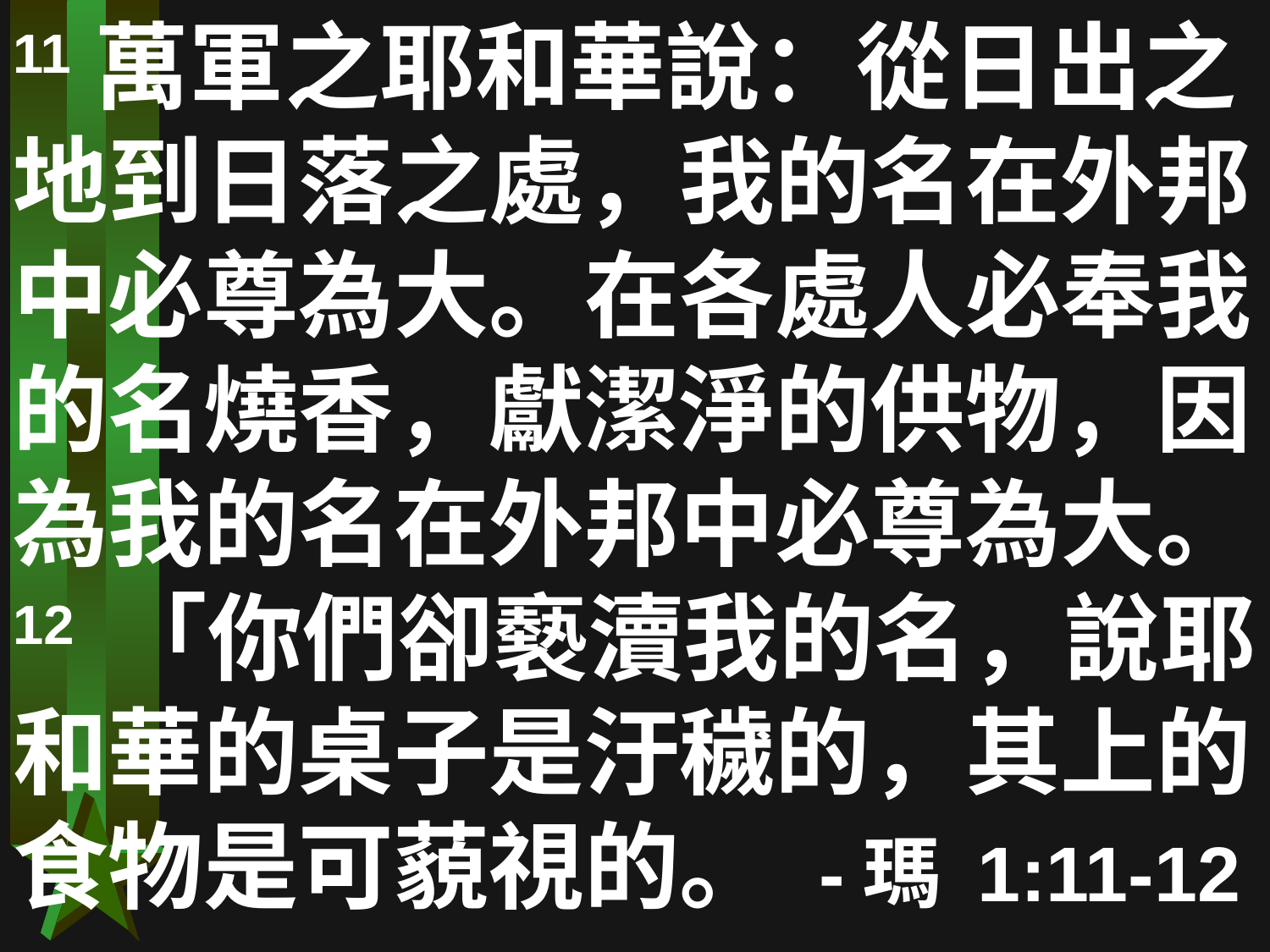

11萬軍之耶和華說：從日出之地到日落之處，我的名在外邦中必尊為大。在各處人必奉我的名燒香，獻潔淨的供物，因為我的名在外邦中必尊為大。12 「你們卻褻瀆我的名，說耶和華的桌子是汙穢的，其上的食物是可藐視的。 -瑪 1:11-12